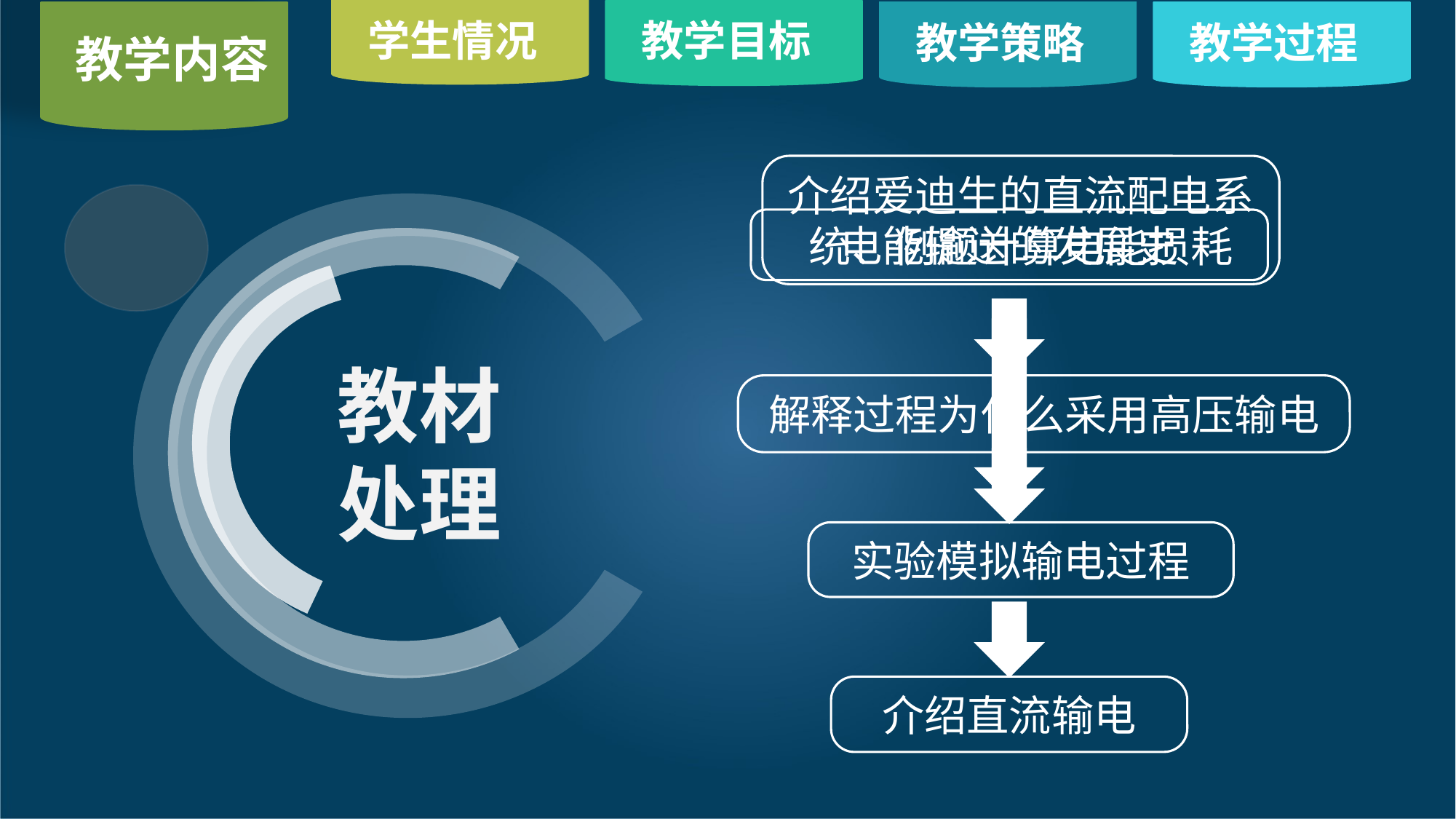

学生情况
教学目标
教学策略
教学过程
教学内容
介绍爱迪生的直流配电系统、例题计算电能损耗

电能输送的发展史

教材
处理
解释过程为什么采用高压输电

实验模拟输电过程

介绍直流输电